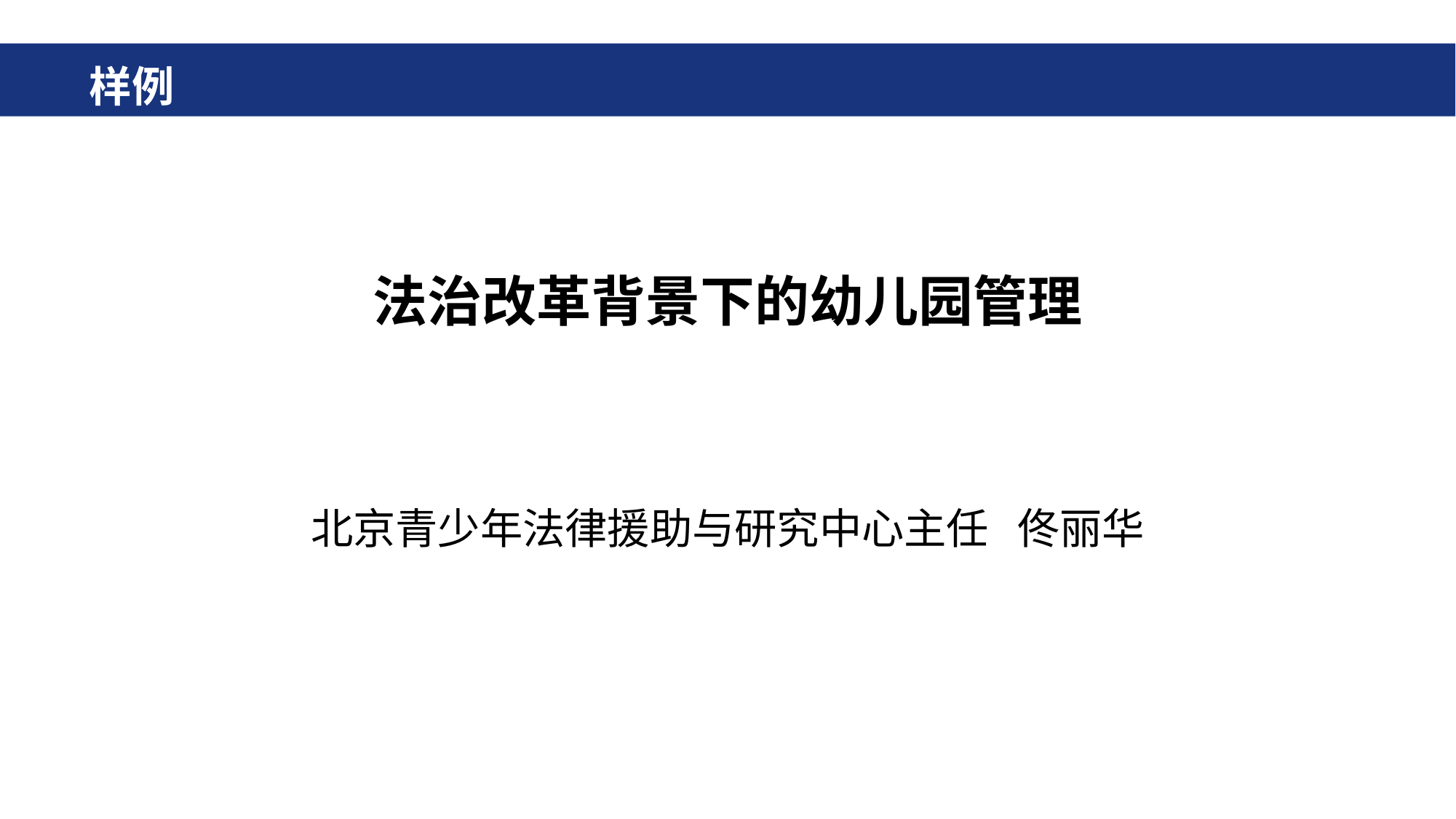

样例
# 法治改革背景下的幼儿园管理
北京青少年法律援助与研究中心主任   佟丽华